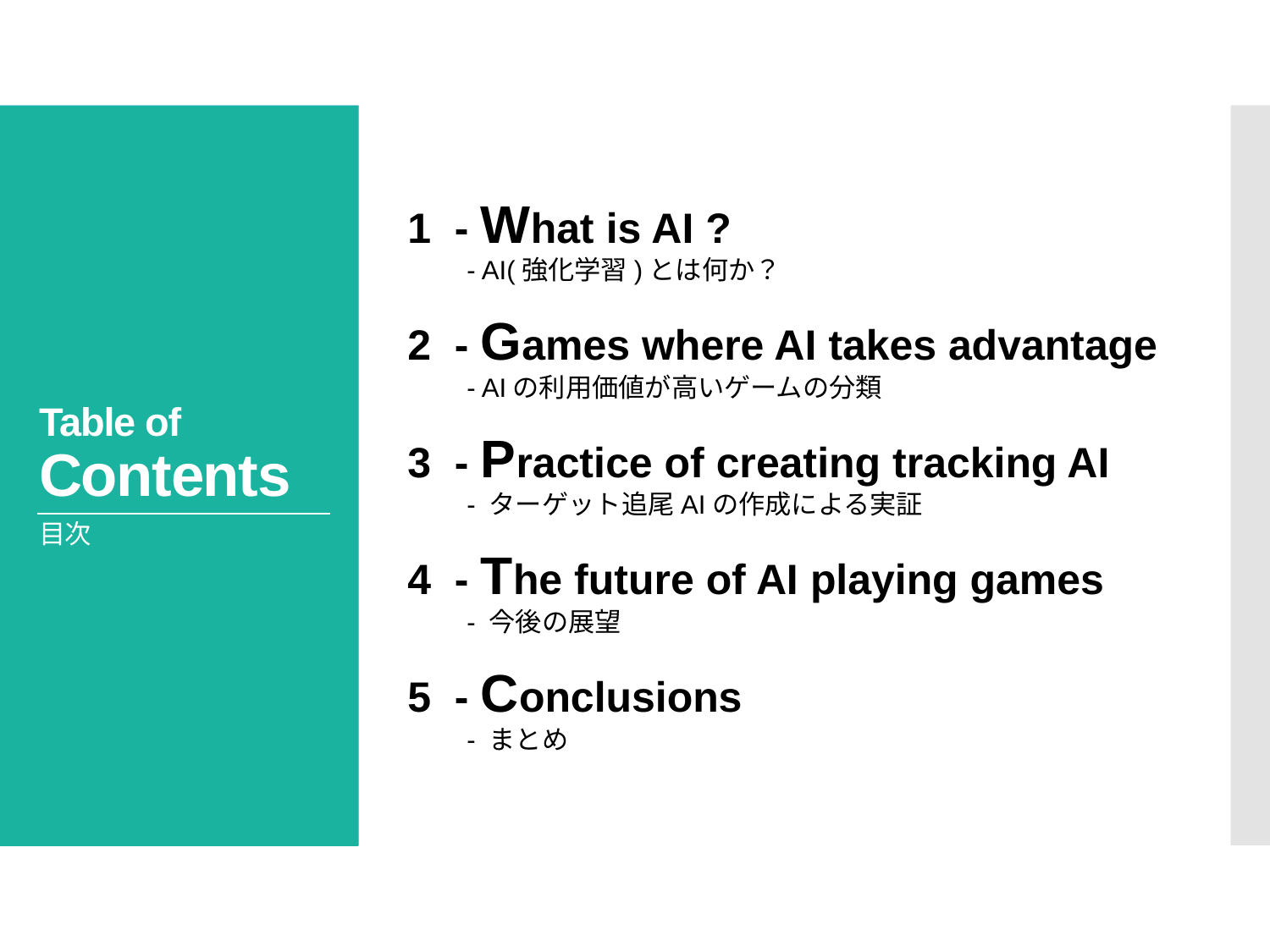

# Table of Contents 目次
1  - What is AI ?
　　- AI(強化学習)とは何か？

2  - Games where AI takes advantage
　　- AIの利用価値が高いゲームの分類

3  - Practice of creating tracking AI
　　- ターゲット追尾AIの作成による実証

4  - The future of AI playing games
　　- 今後の展望

5  - Conclusions
　　- まとめ